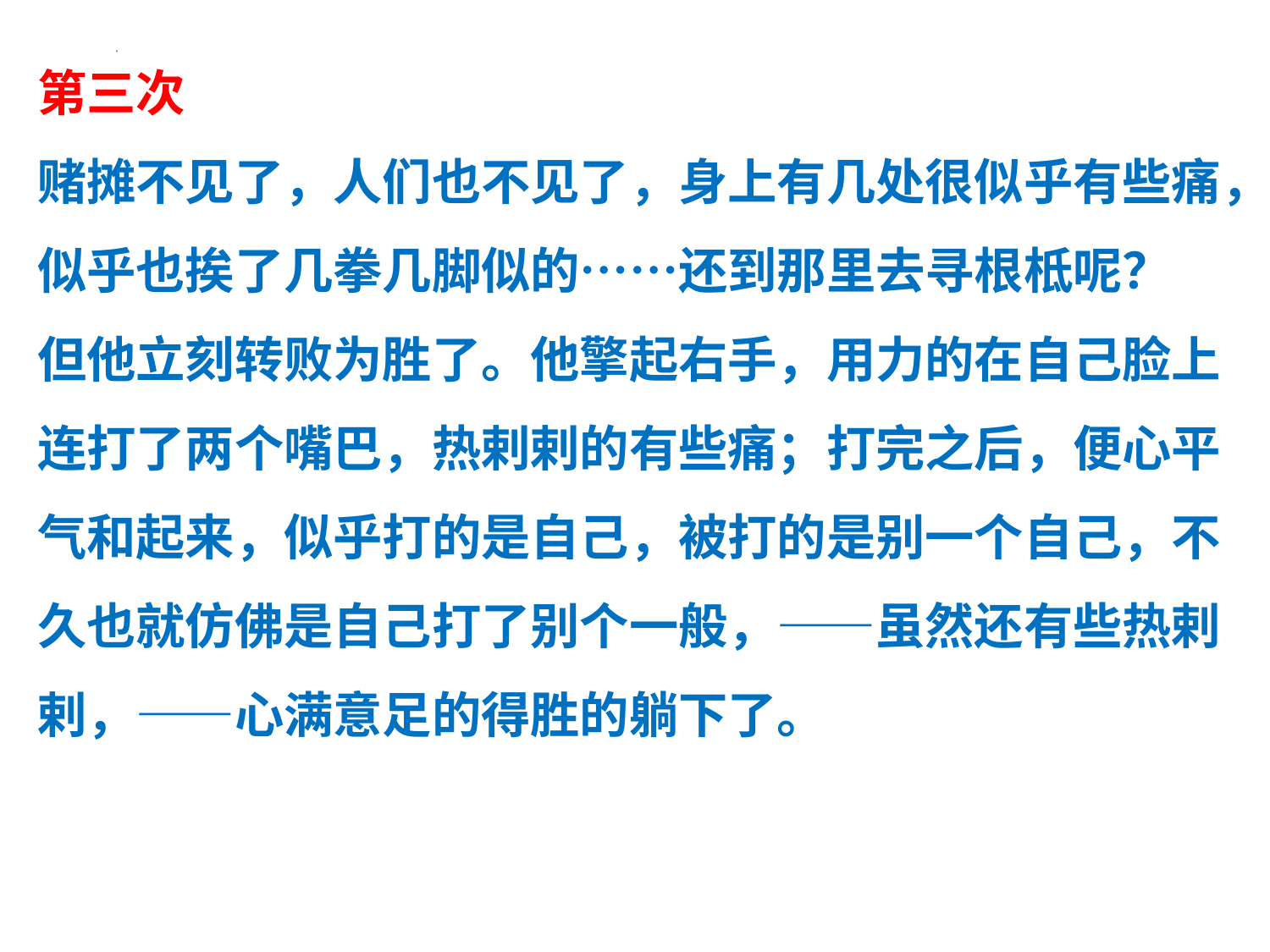

第三次
赌摊不见了，人们也不见了，身上有几处很似乎有些痛，似乎也挨了几拳几脚似的……还到那里去寻根柢呢？
但他立刻转败为胜了。他擎起右手，用力的在自己脸上连打了两个嘴巴，热剌剌的有些痛；打完之后，便心平气和起来，似乎打的是自己，被打的是别一个自己，不久也就仿佛是自己打了别个一般，——虽然还有些热剌剌，——心满意足的得胜的躺下了。